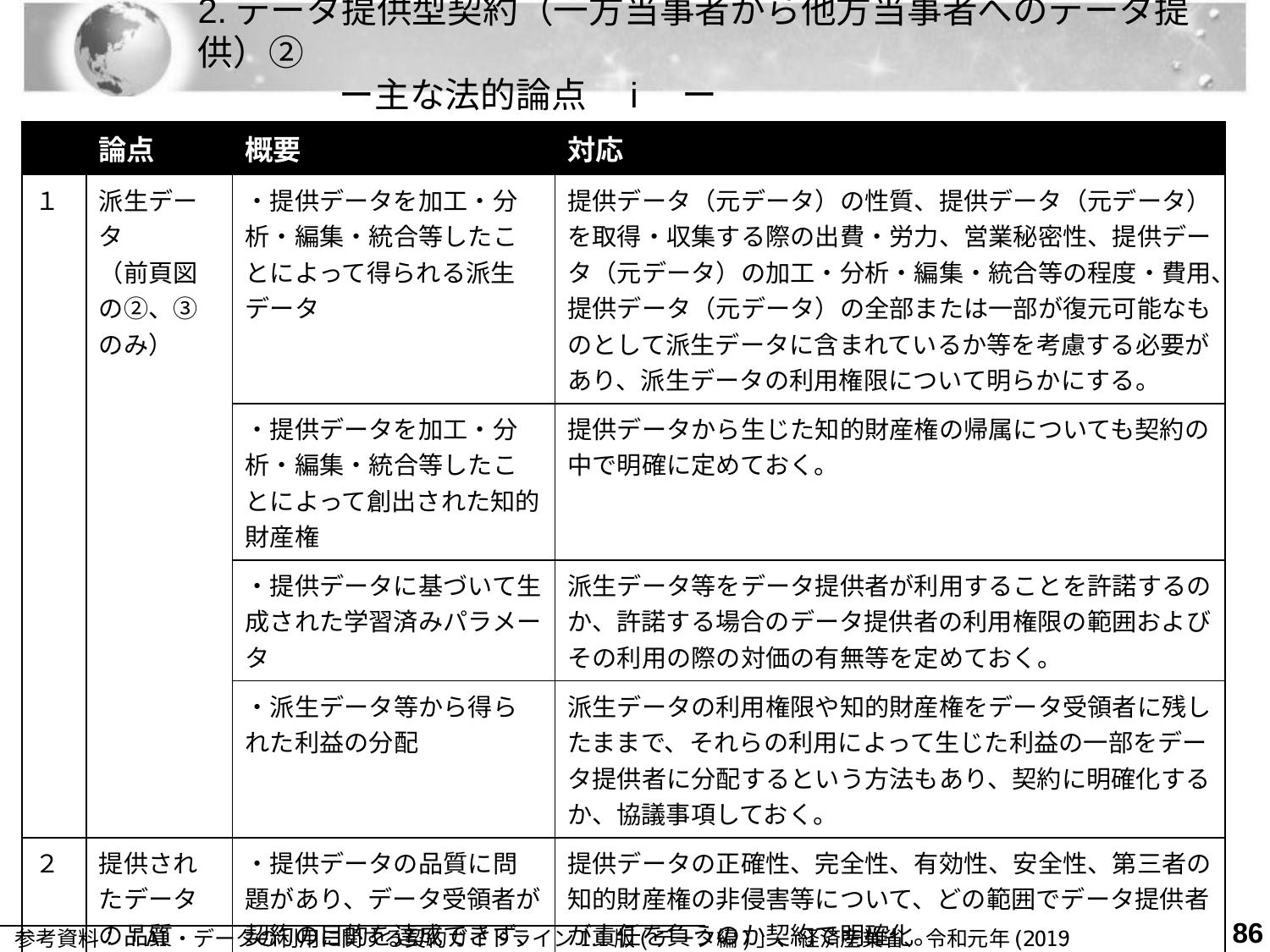

# 2.データ提供型契約（一方当事者から他方当事者へのデータ提供）② 　　　　ー主な法的論点　i　ー
|  | 論点 | 概要 | 対応 |
| --- | --- | --- | --- |
| １ | 派生データ （前頁図の②、③のみ） | ・提供データを加工・分析・編集・統合等したことによって得られる派生データ | 提供データ（元データ）の性質、提供データ（元データ）を取得・収集する際の出費・労力、営業秘密性、提供データ（元データ）の加工・分析・編集・統合等の程度・費用、提供データ（元データ）の全部または一部が復元可能なものとして派生データに含まれているか等を考慮する必要があり、派生データの利用権限について明らかにする。 |
|  |  | ・提供データを加工・分析・編集・統合等したことによって創出された知的財産権 | 提供データから生じた知的財産権の帰属についても契約の中で明確に定めておく。 |
|  |  | ・提供データに基づいて生成された学習済みパラメータ | 派生データ等をデータ提供者が利用することを許諾するのか、許諾する場合のデータ提供者の利用権限の範囲およびその利用の際の対価の有無等を定めておく。 |
|  |  | ・派生データ等から得られた利益の分配 | 派生データの利用権限や知的財産権をデータ受領者に残したままで、それらの利用によって生じた利益の一部をデータ提供者に分配するという方法もあり、契約に明確化するか、協議事項しておく。 |
| ２ | 提供されたデータの品質 | ・提供データの品質に問題があり、データ受領者が契約の目的を達成できず、データ提供者に対して提供データの品質について法的責任を追及 | 提供データの正確性、完全性、有効性、安全性、第三者の知的財産権の非侵害等について、どの範囲でデータ提供者が責任を負うのか契約で明確化。 データの正確性・完全性・有効性・安全性について努力義務とした場合であっても、データ提供者がデータの正確性・完全性・有効性・安全性について何らの努力もしていないような事実があれば、努力義務違反として債務不履行責任を負う可能性はあるので留意。 |
86
参考資料：「AI・データの利用に関する契約ガイドライン1.1版(データ編)」、経済産業省、令和元年(2019年)12月